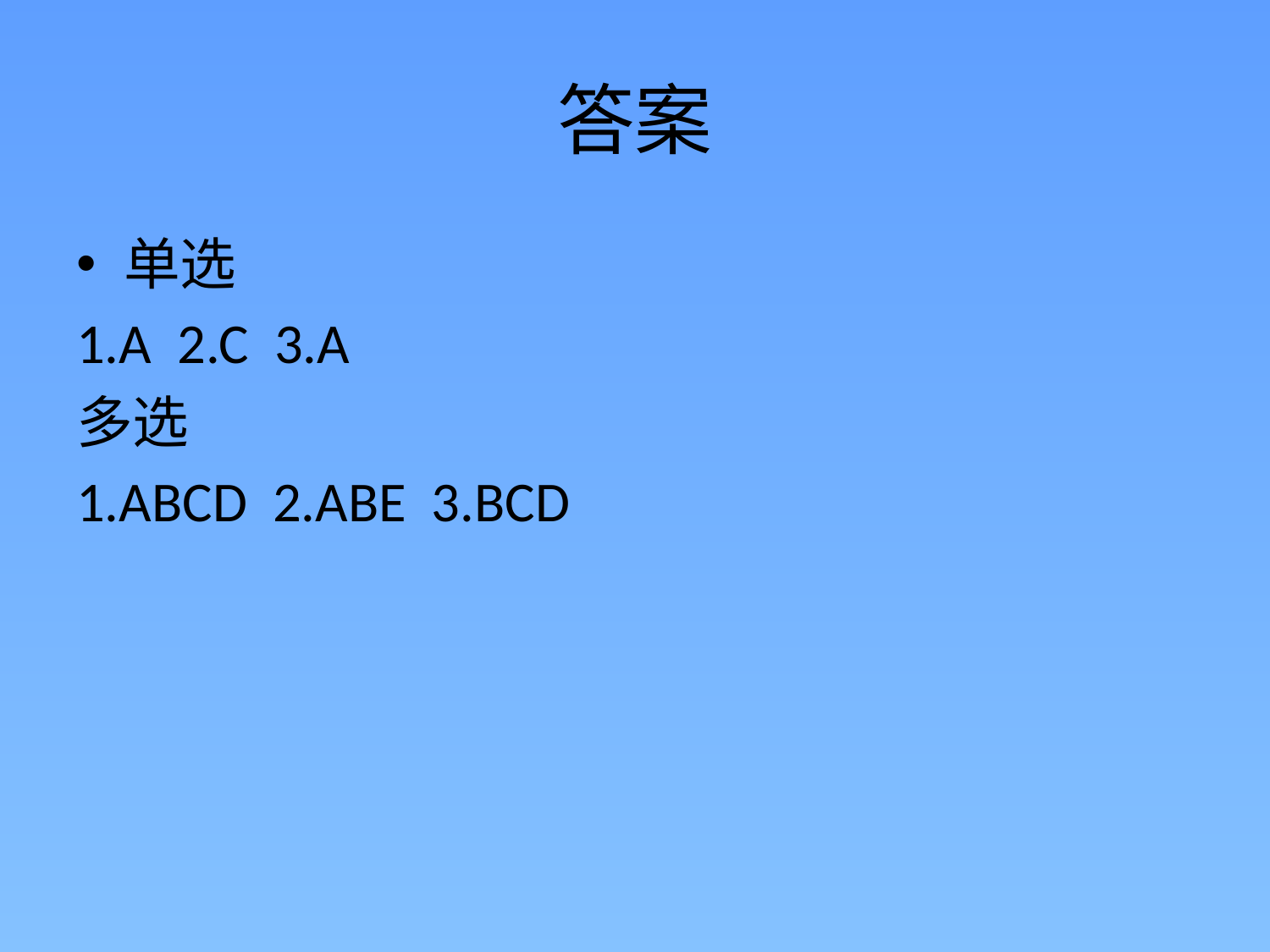

# 答案
单选
1.A  2.C  3.A
多选
1.ABCD  2.ABE  3.BCD